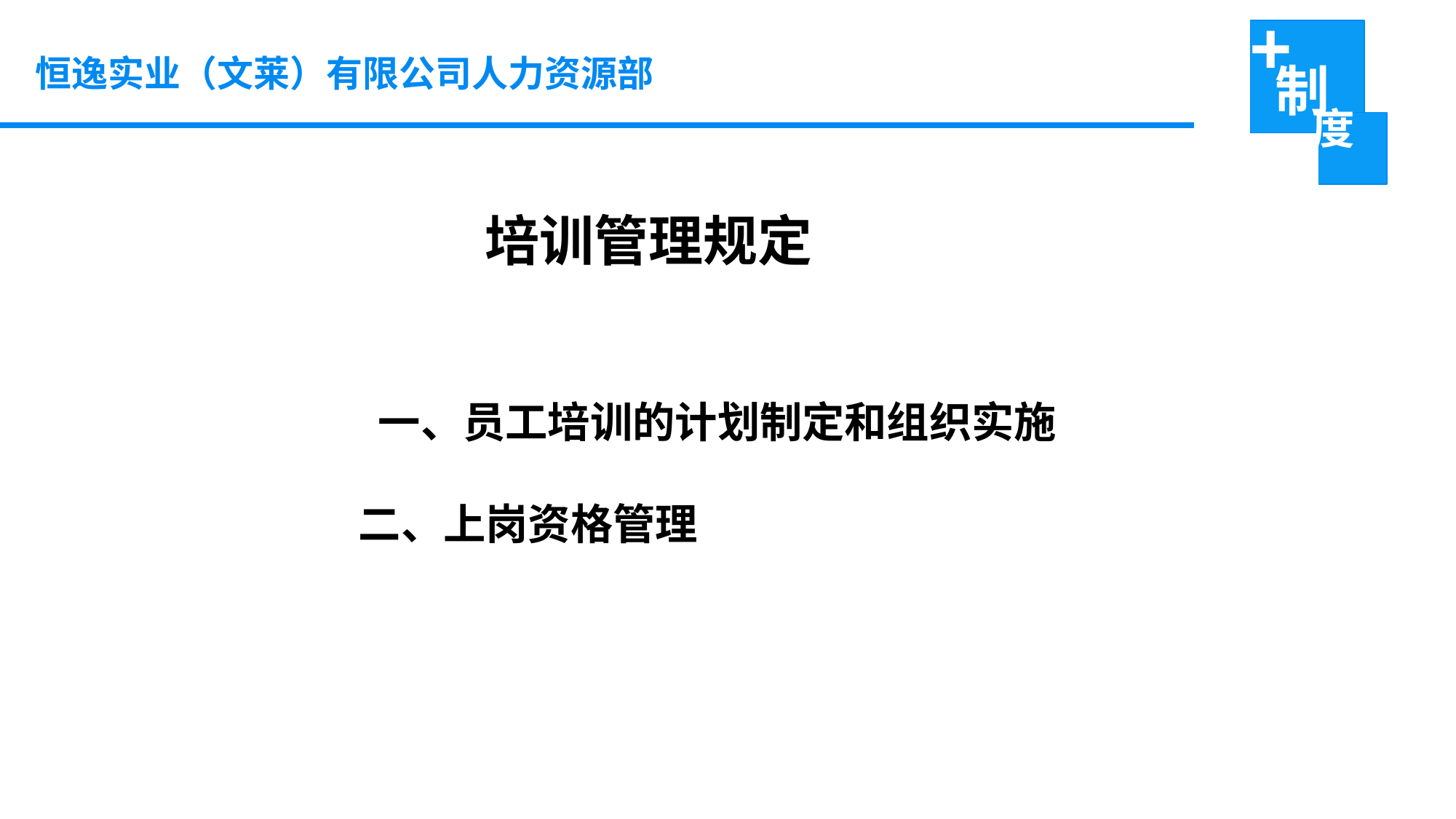

恒逸实业（文莱）有限公司人力资源部
 培训管理规定

 一、员工培训的计划制定和组织实施

二、上岗资格管理